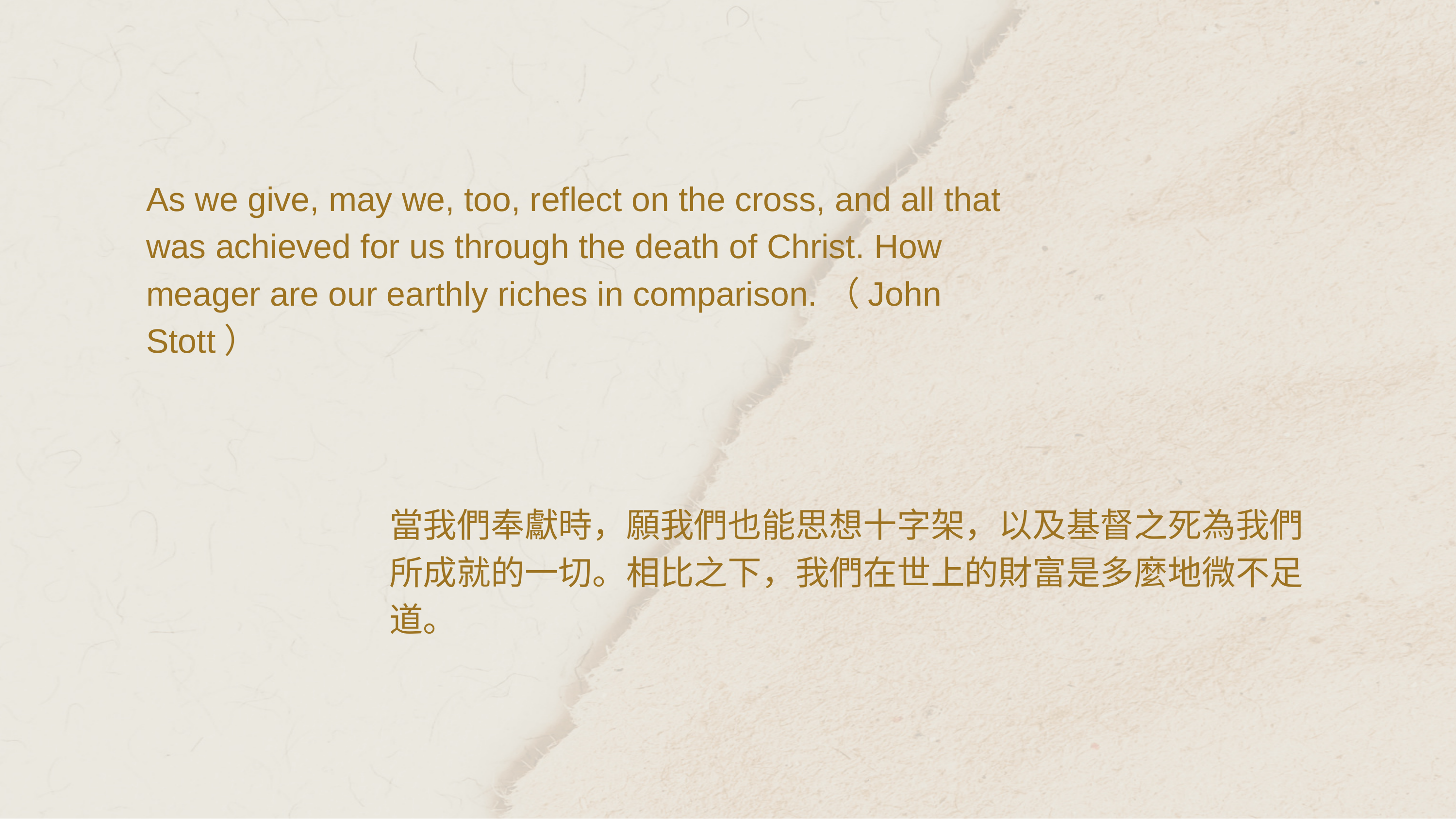

As we give, may we, too, reflect on the cross, and all that was achieved for us through the death of Christ. How meager are our earthly riches in comparison.（John Stott）
當我們奉獻時，願我們也能思想十字架，以及基督之死為我們所成就的一切。相比之下，我們在世上的財富是多麼地微不足道。